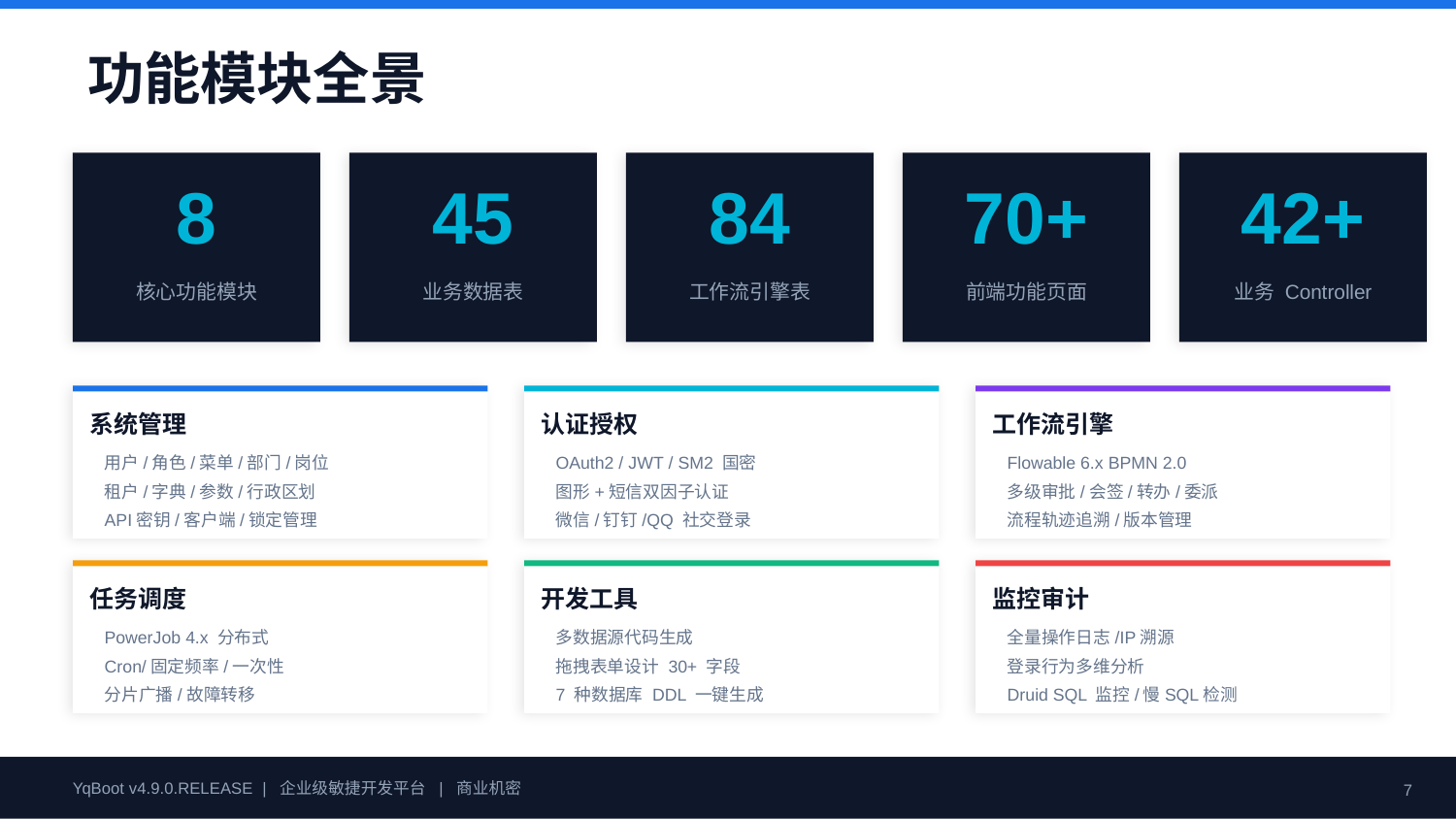

功能模块全景

8
45
84
70+
42+
核心功能模块
业务数据表
工作流引擎表
前端功能页面
业务 Controller

系统管理
认证授权
工作流引擎
用户/角色/菜单/部门/岗位
租户/字典/参数/行政区划
API密钥/客户端/锁定管理
OAuth2 / JWT / SM2 国密
图形+短信双因子认证
微信/钉钉/QQ 社交登录
Flowable 6.x BPMN 2.0
多级审批/会签/转办/委派
流程轨迹追溯/版本管理

任务调度
开发工具
监控审计
PowerJob 4.x 分布式
Cron/固定频率/一次性
分片广播/故障转移
多数据源代码生成
拖拽表单设计 30+ 字段
7 种数据库 DDL 一键生成
全量操作日志/IP溯源
登录行为多维分析
Druid SQL 监控/慢SQL检测

YqBoot v4.9.0.RELEASE  |  企业级敏捷开发平台  |  商业机密
7